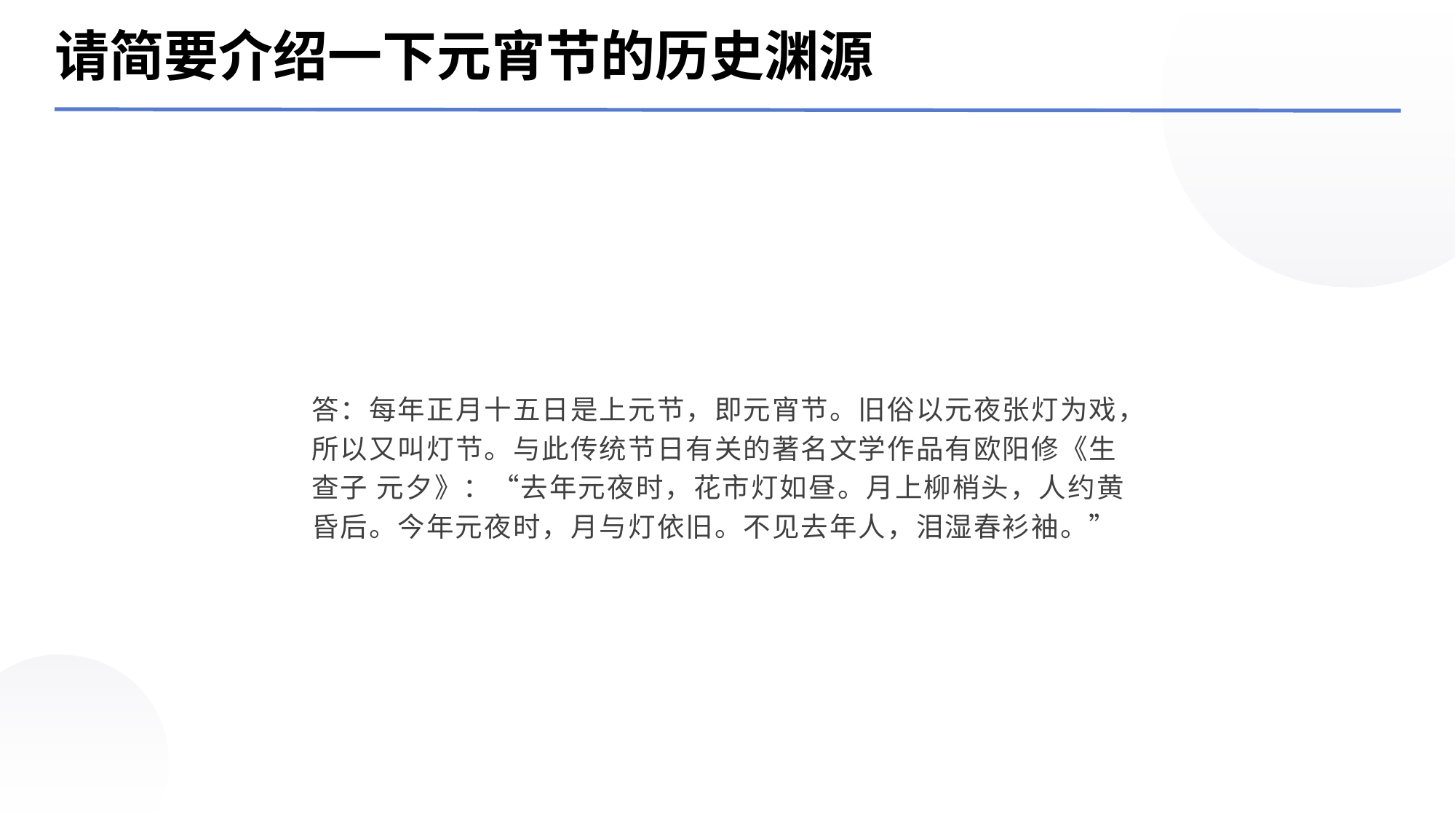

请简要介绍一下元宵节的历史渊源
答：每年正月十五日是上元节，即元宵节。旧俗以元夜张灯为戏，所以又叫灯节。与此传统节日有关的著名文学作品有欧阳修《生查子 元夕》：“去年元夜时，花市灯如昼。月上柳梢头，人约黄昏后。今年元夜时，月与灯依旧。不见去年人，泪湿春衫袖。”